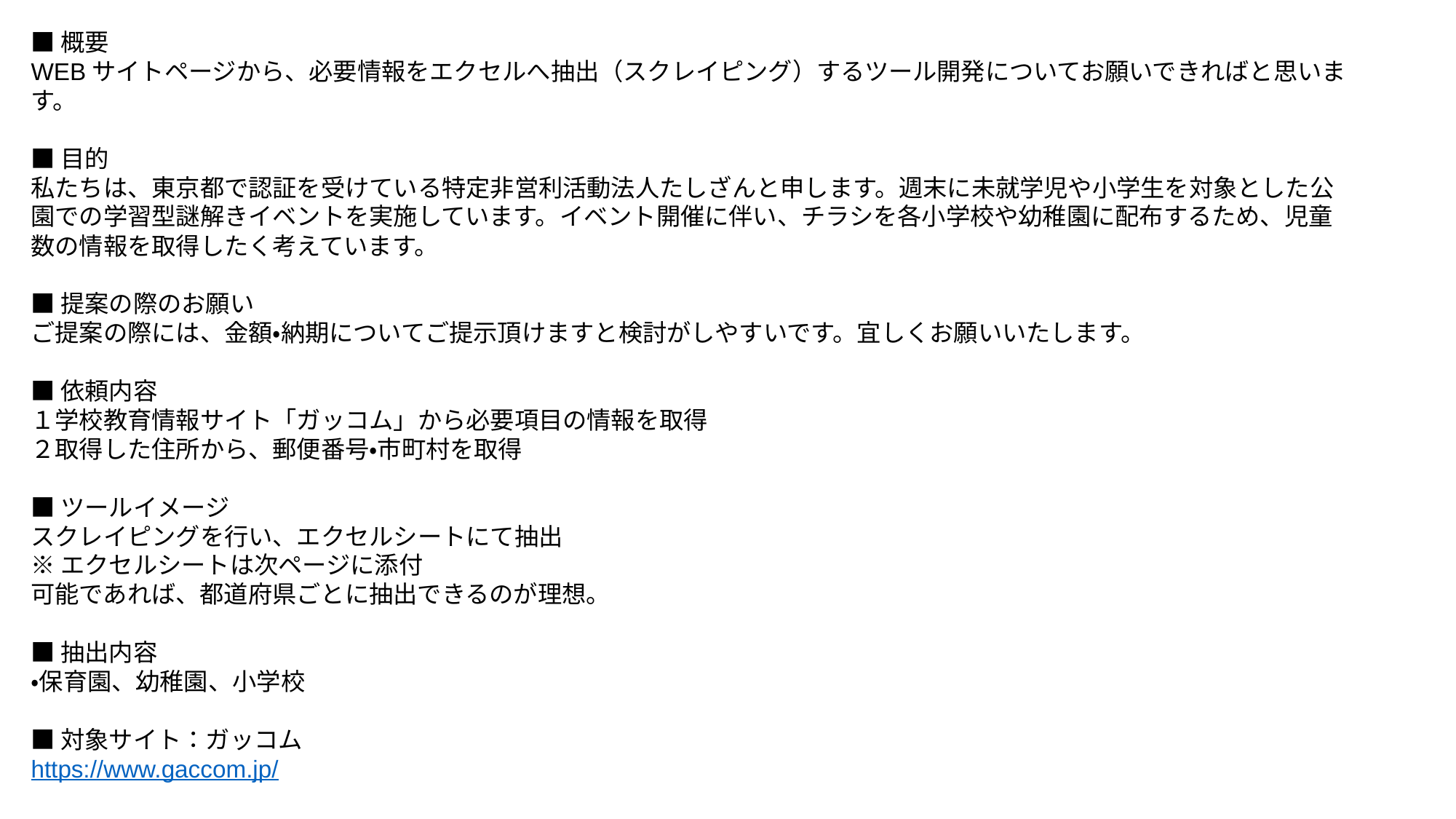

■概要
WEBサイトページから、必要情報をエクセルへ抽出（スクレイピング）するツール開発についてお願いできればと思います。

■目的
私たちは、東京都で認証を受けている特定非営利活動法人たしざんと申します。週末に未就学児や小学生を対象とした公園での学習型謎解きイベントを実施しています。イベント開催に伴い、チラシを各小学校や幼稚園に配布するため、児童数の情報を取得したく考えています。

■提案の際のお願い
ご提案の際には、金額・納期についてご提示頂けますと検討がしやすいです。宜しくお願いいたします。

■依頼内容
１学校教育情報サイト「ガッコム」から必要項目の情報を取得
２取得した住所から、郵便番号・市町村を取得

■ツールイメージ
スクレイピングを行い、エクセルシートにて抽出
※エクセルシートは次ページに添付
可能であれば、都道府県ごとに抽出できるのが理想。

■抽出内容
・保育園、幼稚園、小学校

■対象サイト：ガッコム
https://www.gaccom.jp/